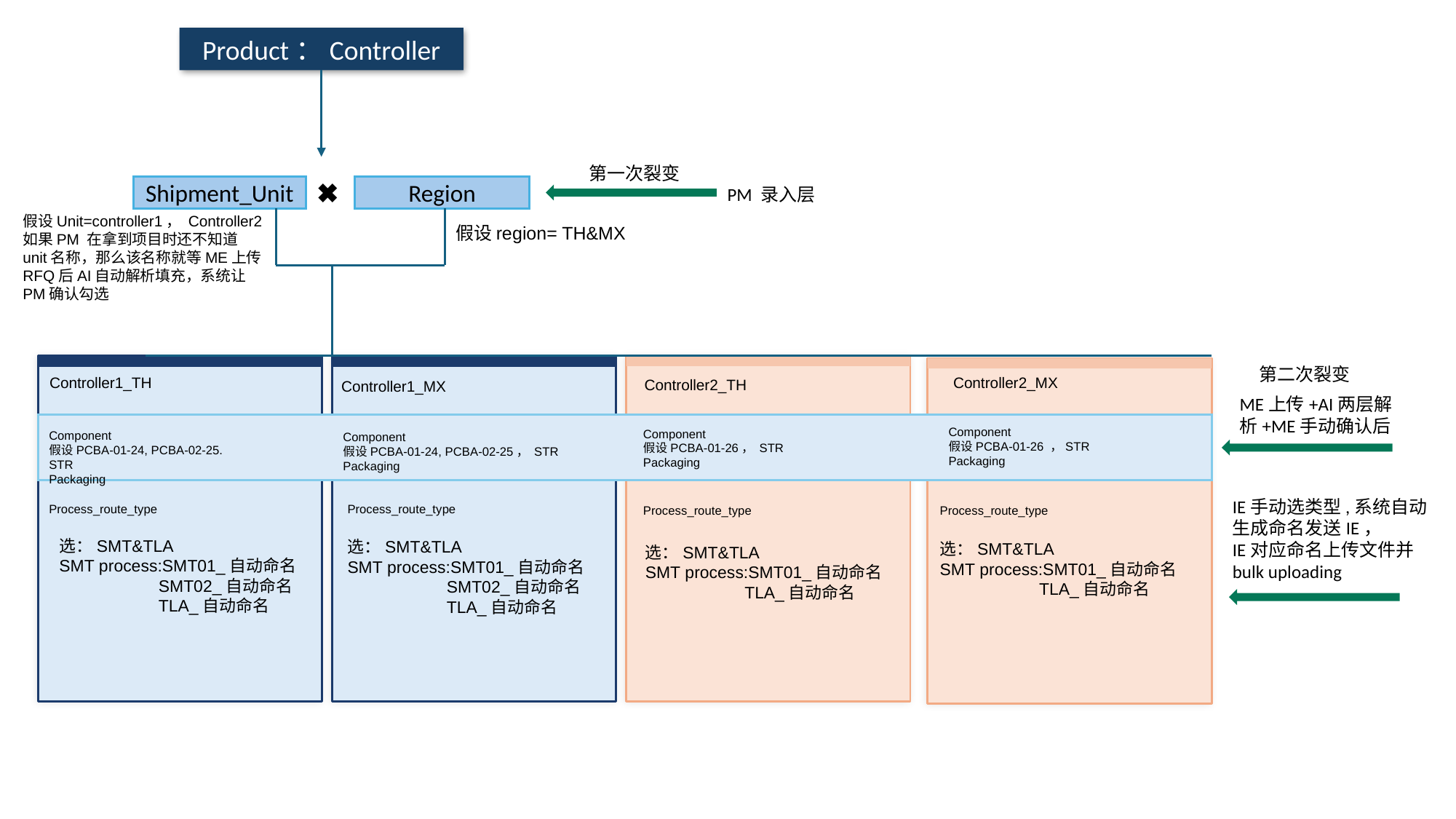

Product：Controller
第一次裂变
✖
Shipment_Unit
Region
PM 录入层

假设Unit=controller1， Controller2
如果PM 在拿到项目时还不知道unit名称，那么该名称就等ME上传RFQ后AI自动解析填充，系统让PM确认勾选
假设region= TH&MX

第二次裂变

Controller2_MX
Controller1_TH
Controller2_TH
Controller1_MX
ME上传+AI两层解析+ME手动确认后

Component
假设PCBA-01-26 ，STR
Packaging

Component
假设PCBA-01-26， STR
Packaging

Component
假设PCBA-01-24, PCBA-02-25. STR
Packaging
Component
假设PCBA-01-24, PCBA-02-25， STR
Packaging

IE手动选类型,系统自动生成命名发送IE，
IE对应命名上传文件并bulk uploading
Process_route_type
Process_route_type

Process_route_type
Process_route_type
选：SMT&TLA
SMT process:SMT01_自动命名
                     SMT02_自动命名
                     TLA_自动命名
选：SMT&TLA
SMT process:SMT01_自动命名
                     SMT02_自动命名
                     TLA_自动命名
选：SMT&TLA
SMT process:SMT01_自动命名
                     TLA_自动命名
选：SMT&TLA
SMT process:SMT01_自动命名
                     TLA_自动命名